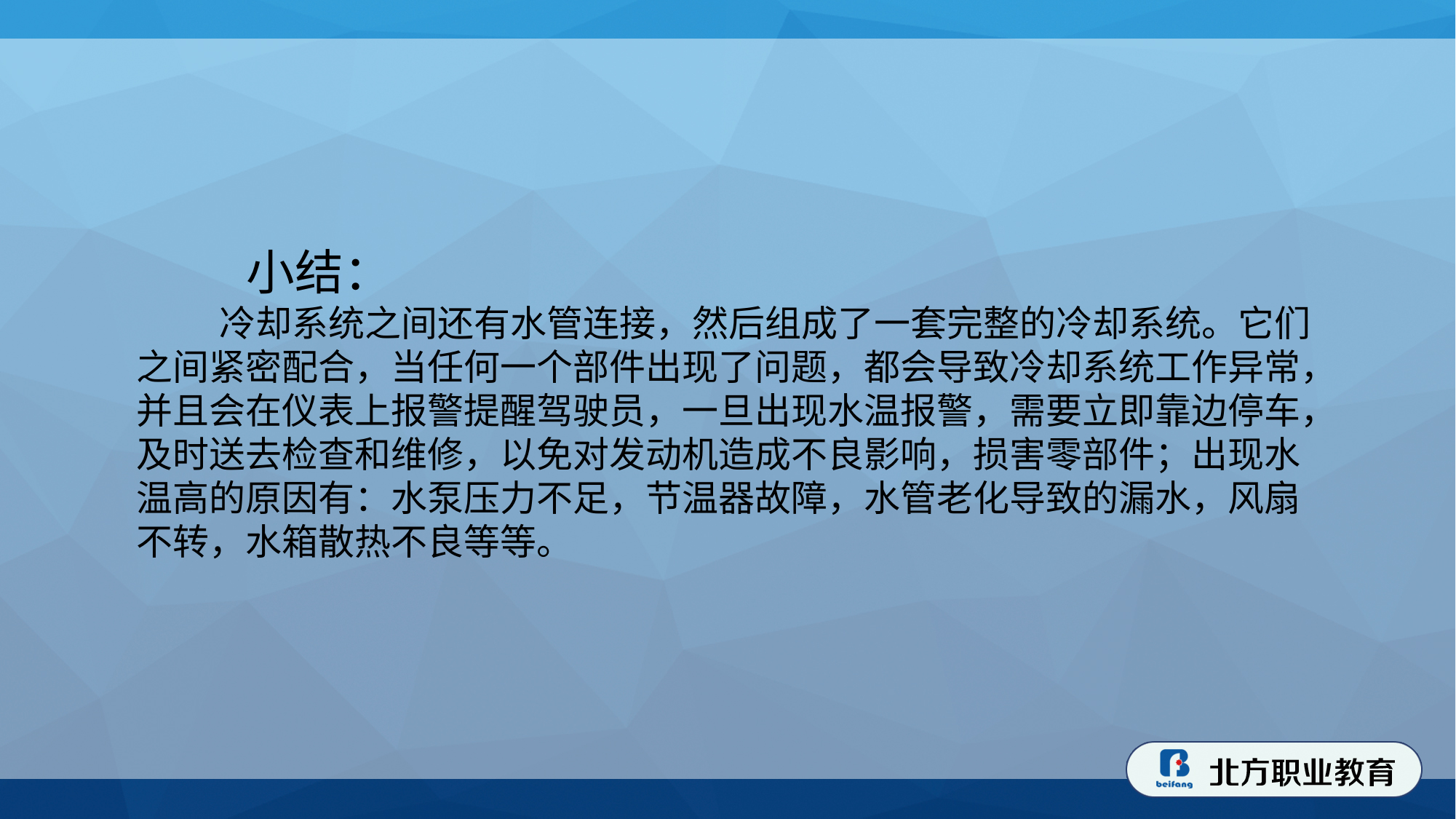

小结：
         冷却系统之间还有水管连接，然后组成了一套完整的冷却系统。它们之间紧密配合，当任何一个部件出现了问题，都会导致冷却系统工作异常，并且会在仪表上报警提醒驾驶员，一旦出现水温报警，需要立即靠边停车，及时送去检查和维修，以免对发动机造成不良影响，损害零部件；出现水温高的原因有：水泵压力不足，节温器故障，水管老化导致的漏水，风扇不转，水箱散热不良等等。